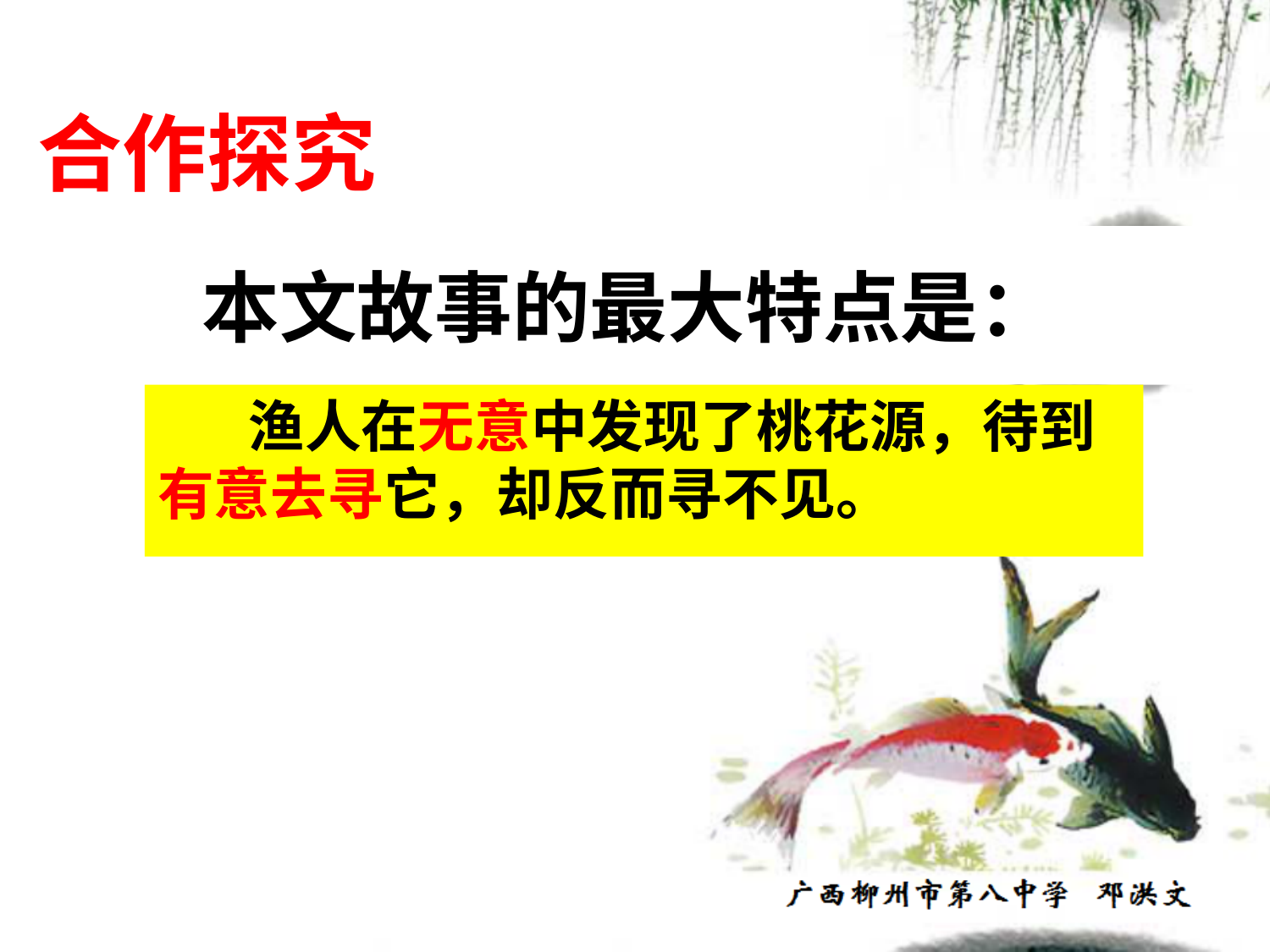

合作探究
# 本文故事的最大特点是：
      渔人在无意中发现了桃花源，待到有意去寻它，却反而寻不见。